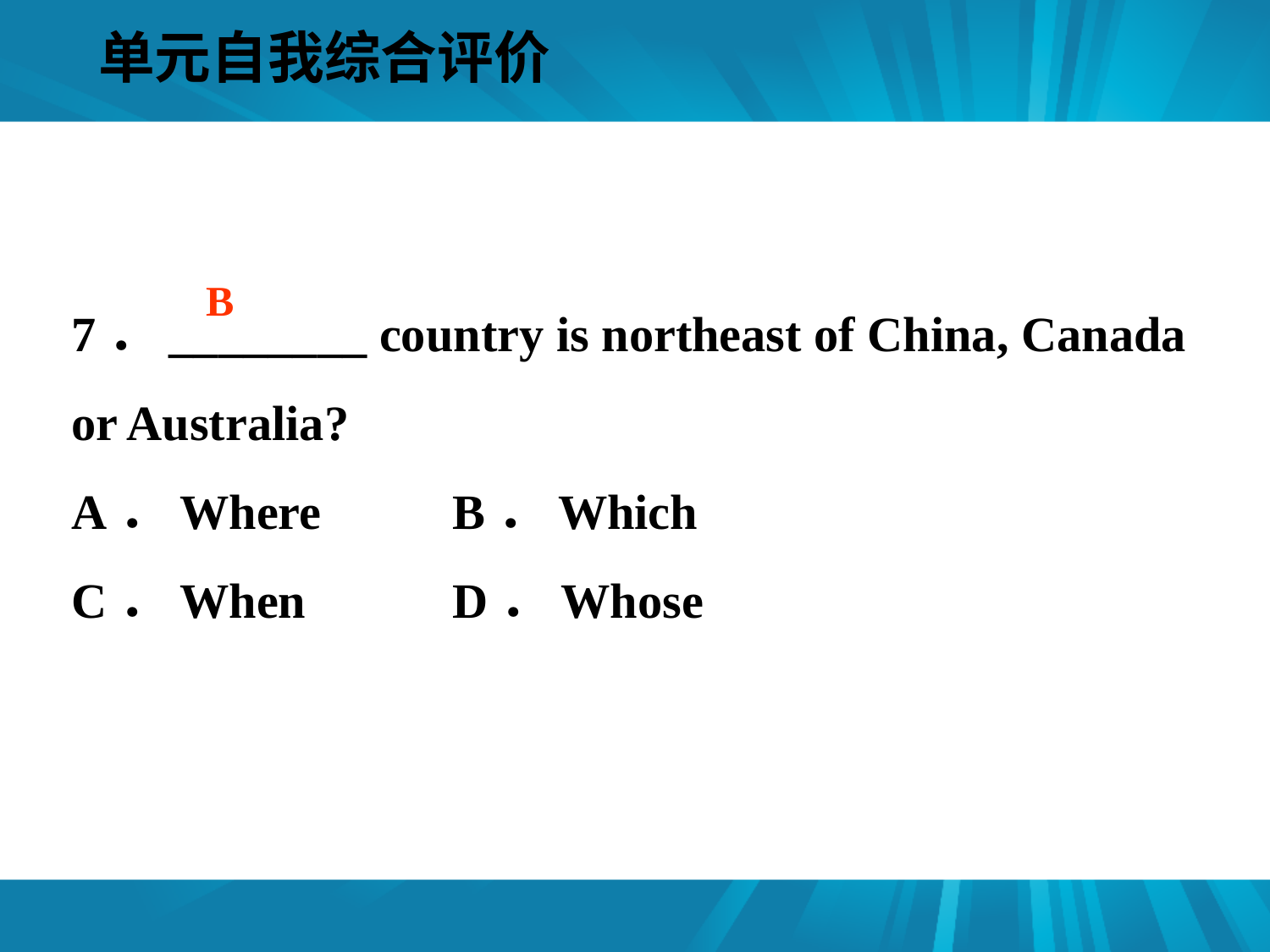

单元自我综合评价
#
7．________ country is northeast of China, Canada or Australia?
A．Where  	B．Which
C．When  	D．Whose
B